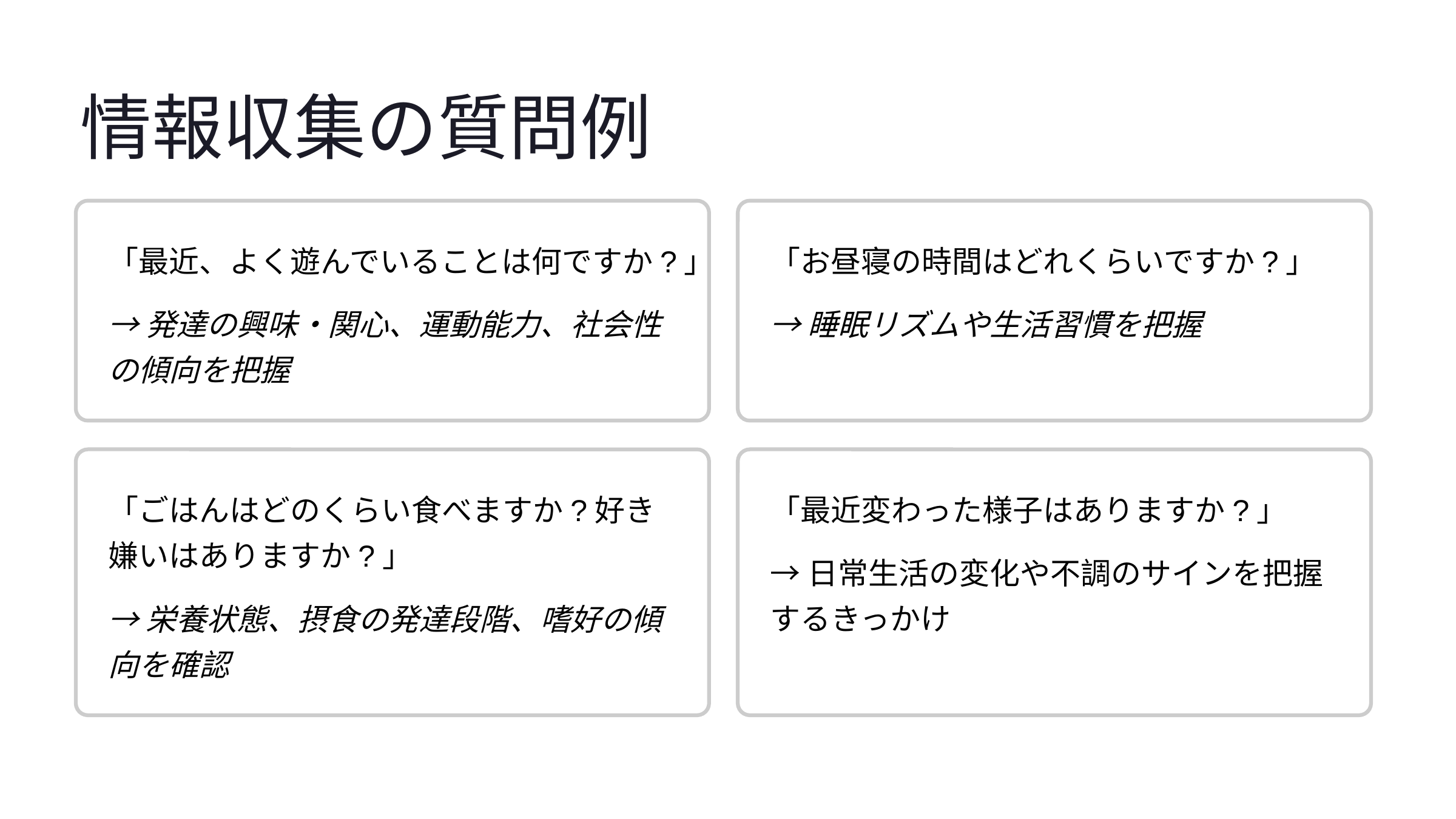

情報収集の質問例

「最近、よく遊んでいることは何ですか?」
「お昼寝の時間はどれくらいですか?」
→発達の興味・関心、運動能力、社会性の傾向を把握
→睡眠リズムや生活習慣を把握

「ごはんはどのくらい食べますか?好き嫌いはありますか?」
「最近変わった様子はありますか?」
→日常生活の変化や不調のサインを把握するきっかけ
→栄養状態、摂食の発達段階、嗜好の傾向を確認